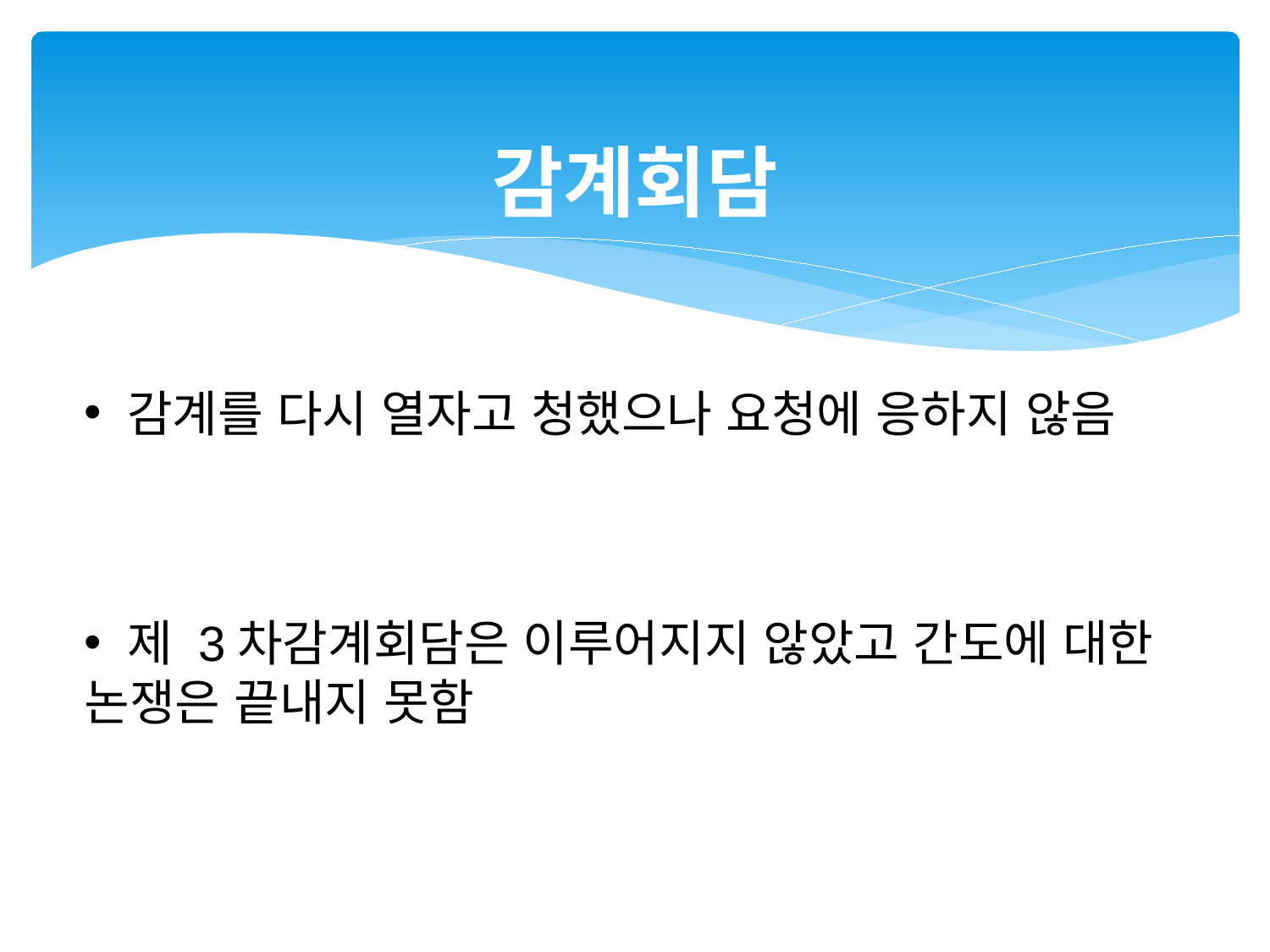

# 감계회담
 감계를 다시 열자고 청했으나 요청에 응하지 않음

 제 3차감계회담은 이루어지지 않았고 간도에 대한 논쟁은 끝내지 못함